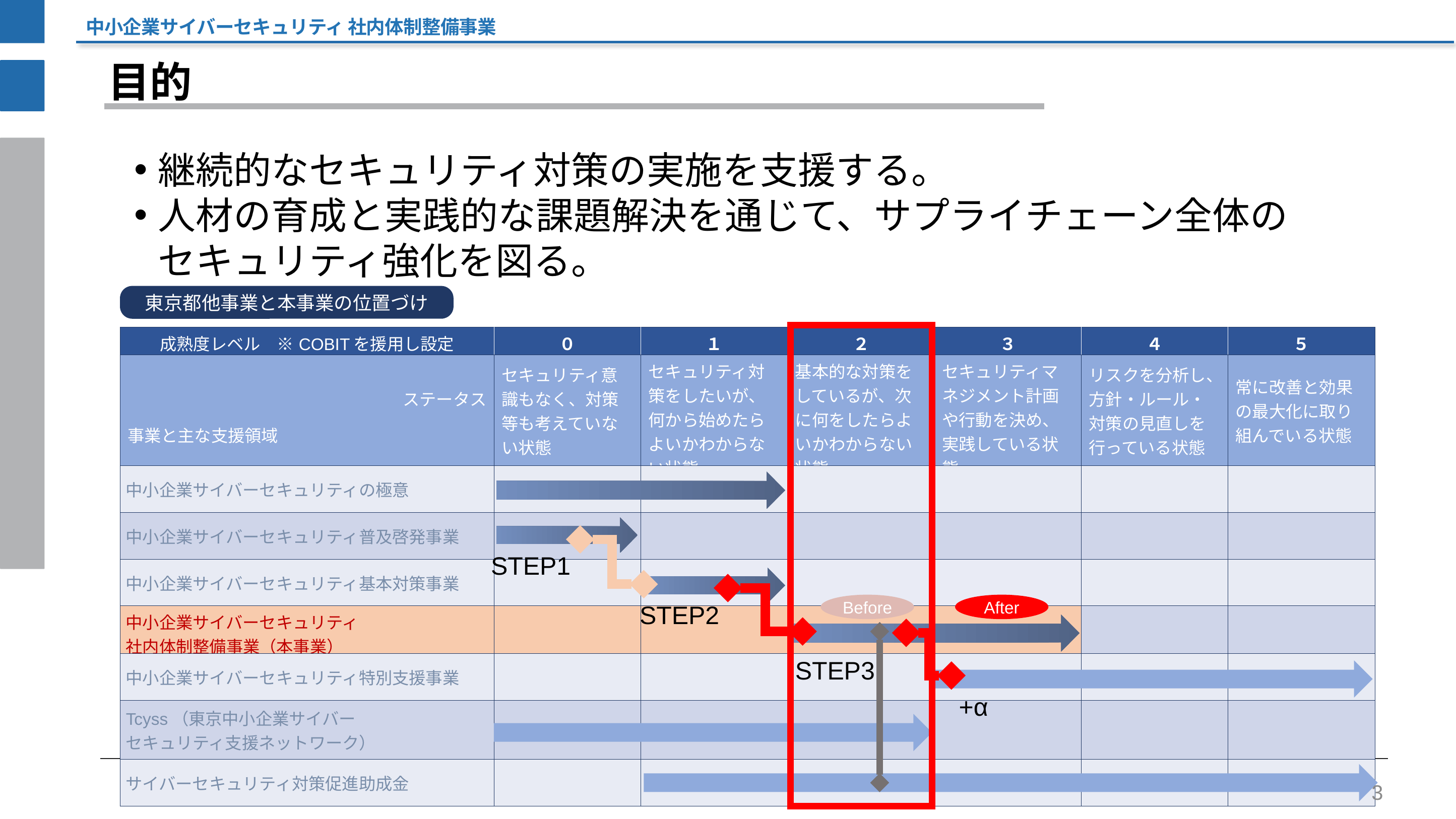

中小企業サイバーセキュリティ 社内体制整備事業
目的
継続的なセキュリティ対策の実施を支援する。
人材の育成と実践的な課題解決を通じて、サプライチェーン全体のセキュリティ強化を図る。
東京都他事業と本事業の位置づけ

| 成熟度レベル　※COBITを援用し設定 | ０ | １ | ２ | ３ | ４ | ５ |
| --- | --- | --- | --- | --- | --- | --- |
| ステータス 事業と主な支援領域 | セキュリティ意識もなく、対策等も考えていない状態 | セキュリティ対策をしたいが、何から始めたらよいかわからない状態 | 基本的な対策をしているが、次に何をしたらよいかわからない状態 | セキュリティマネジメント計画や行動を決め、実践している状態 | リスクを分析し、方針・ルール・対策の見直しを行っている状態 | 常に改善と効果の最大化に取り組んでいる状態 |
| 中小企業サイバーセキュリティの極意 |  |  |  |  |  |  |
| 中小企業サイバーセキュリティ普及啓発事業 |  |  |  |  |  |  |
| 中小企業サイバーセキュリティ基本対策事業 |  |  |  |  |  |  |
| 中小企業サイバーセキュリティ 社内体制整備事業（本事業） |  |  |  |  |  |  |
| 中小企業サイバーセキュリティ特別支援事業 |  |  |  |  |  |  |
| Tcyss（東京中小企業サイバー セキュリティ支援ネットワーク） |  |  |  |  |  |  |
| サイバーセキュリティ対策促進助成金 |  |  |  |  |  |  |

STEP1

After
Before
STEP2

STEP3

+α

3